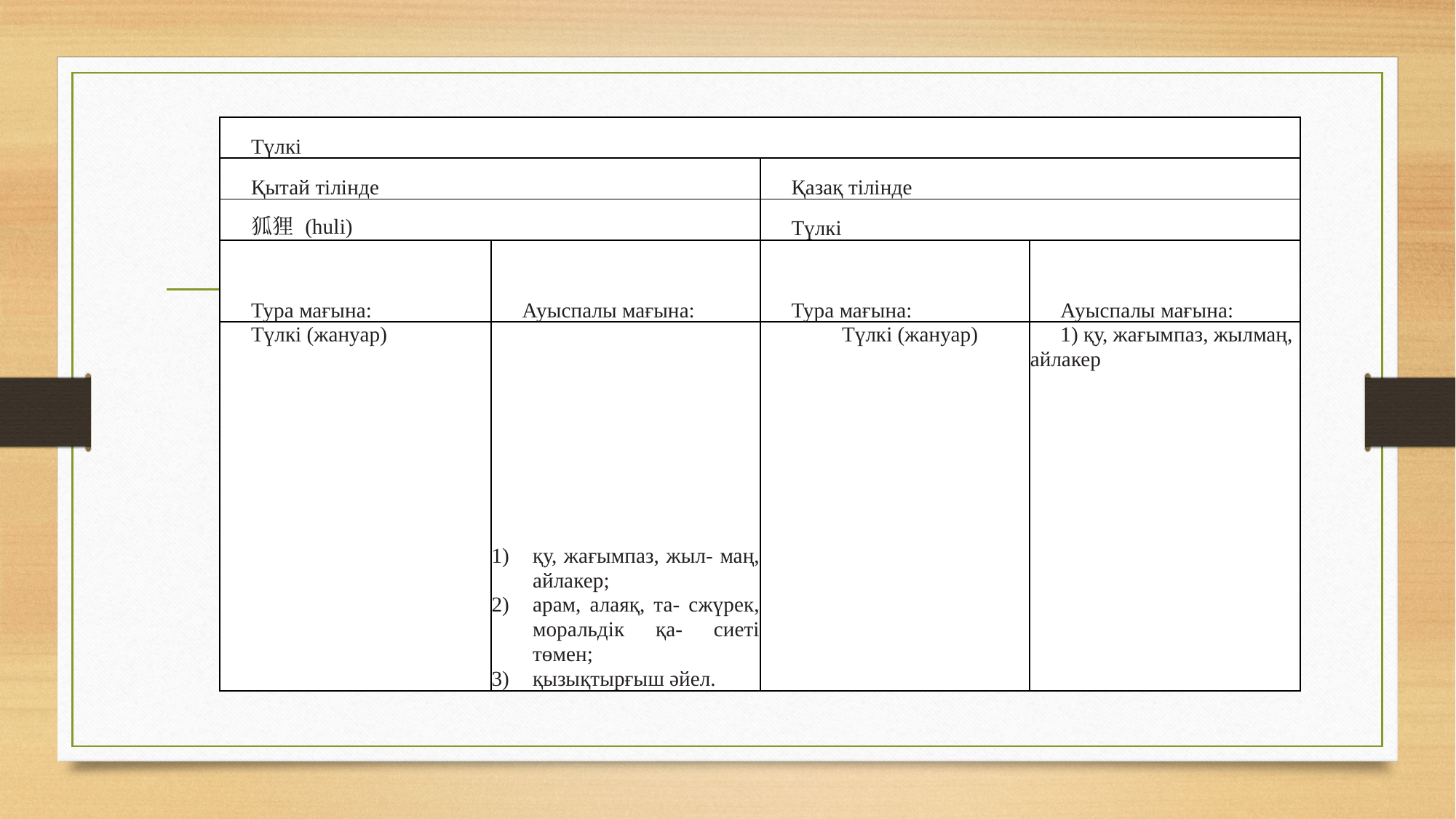

#
| Түлкі |  |  |  |
| --- | --- | --- | --- |
| Қытай тілінде |  | Қазақ тілінде |  |
| 狐狸 (huli) |  | Түлкі |  |
| Тура мағына: | Ауыспалы мағына: | Тура мағына: | Ауыспалы мағына: |
| Түлкі (жануар) | қу, жағымпаз, жыл- маң, айлакер; арам, алаяқ, та- сжүрек, моральдік қа- сиеті төмен; қызықтырғыш әйел. | Түлкі (жануар) | 1) қу, жағымпаз, жылмаң, айлакер |